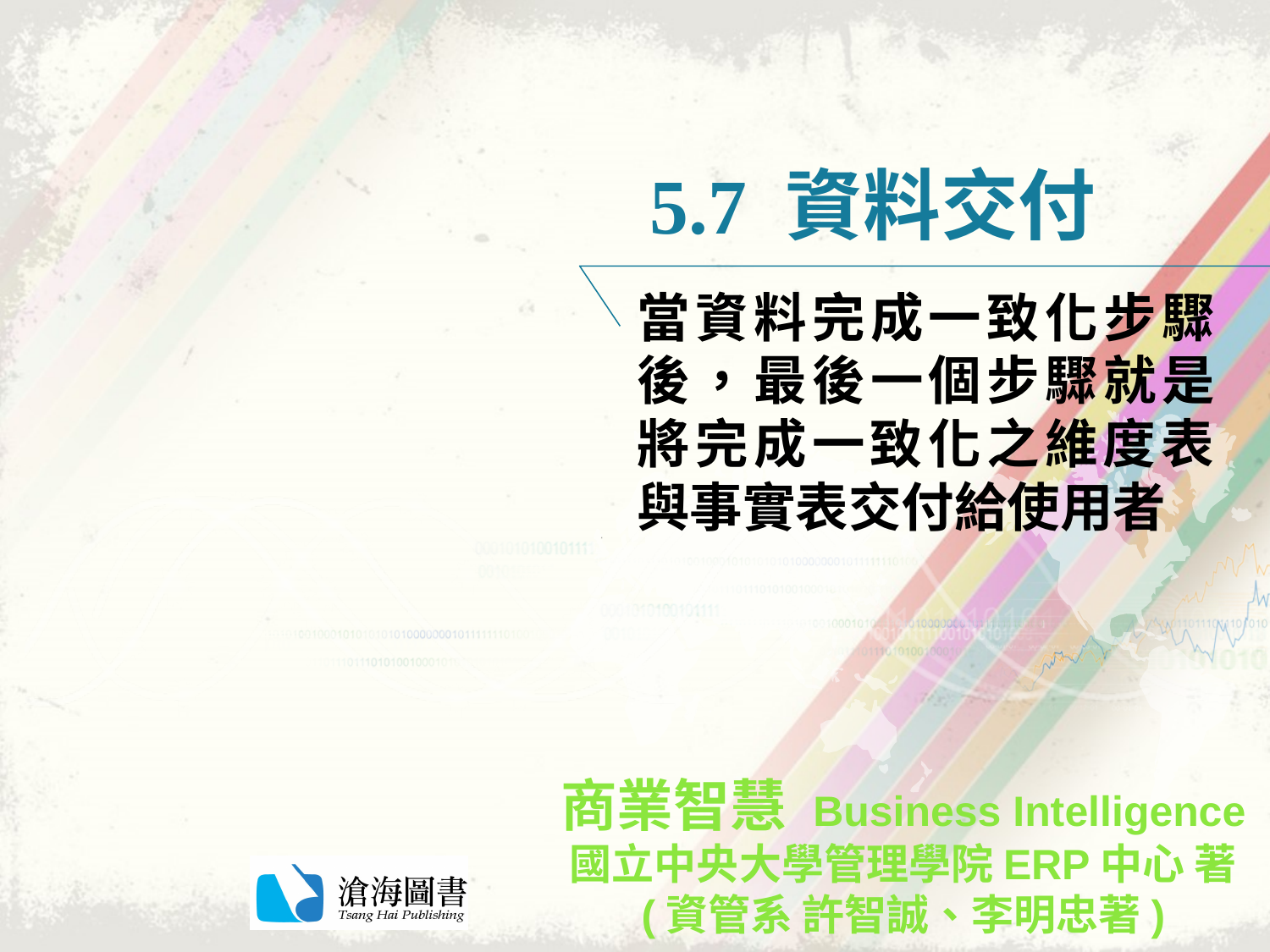

# 5.7 資料交付
當資料完成一致化步驟後，最後一個步驟就是將完成一致化之維度表與事實表交付給使用者